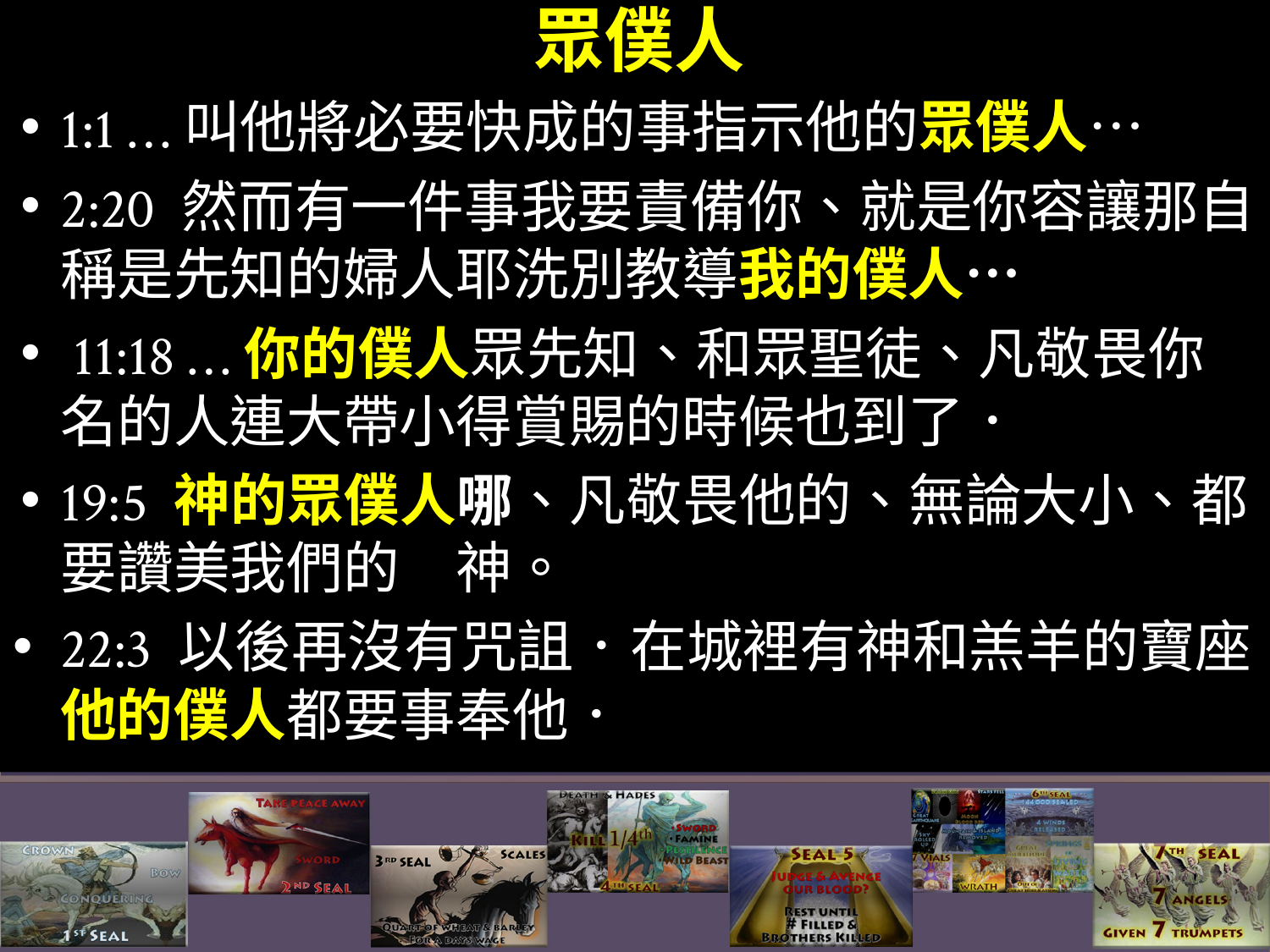

眾僕人
1:1 …叫他將必要快成的事指示他的眾僕人…
2:20 然而有一件事我要責備你、就是你容讓那自稱是先知的婦人耶洗別教導我的僕人…
 11:18 …你的僕人眾先知、和眾聖徒、凡敬畏你名的人連大帶小得賞賜的時候也到了．
19:5 神的眾僕人哪、凡敬畏他的、無論大小、都要讚美我們的　神。
22:3 以後再沒有咒詛．在城裡有神和羔羊的寶座．他的僕人都要事奉他．